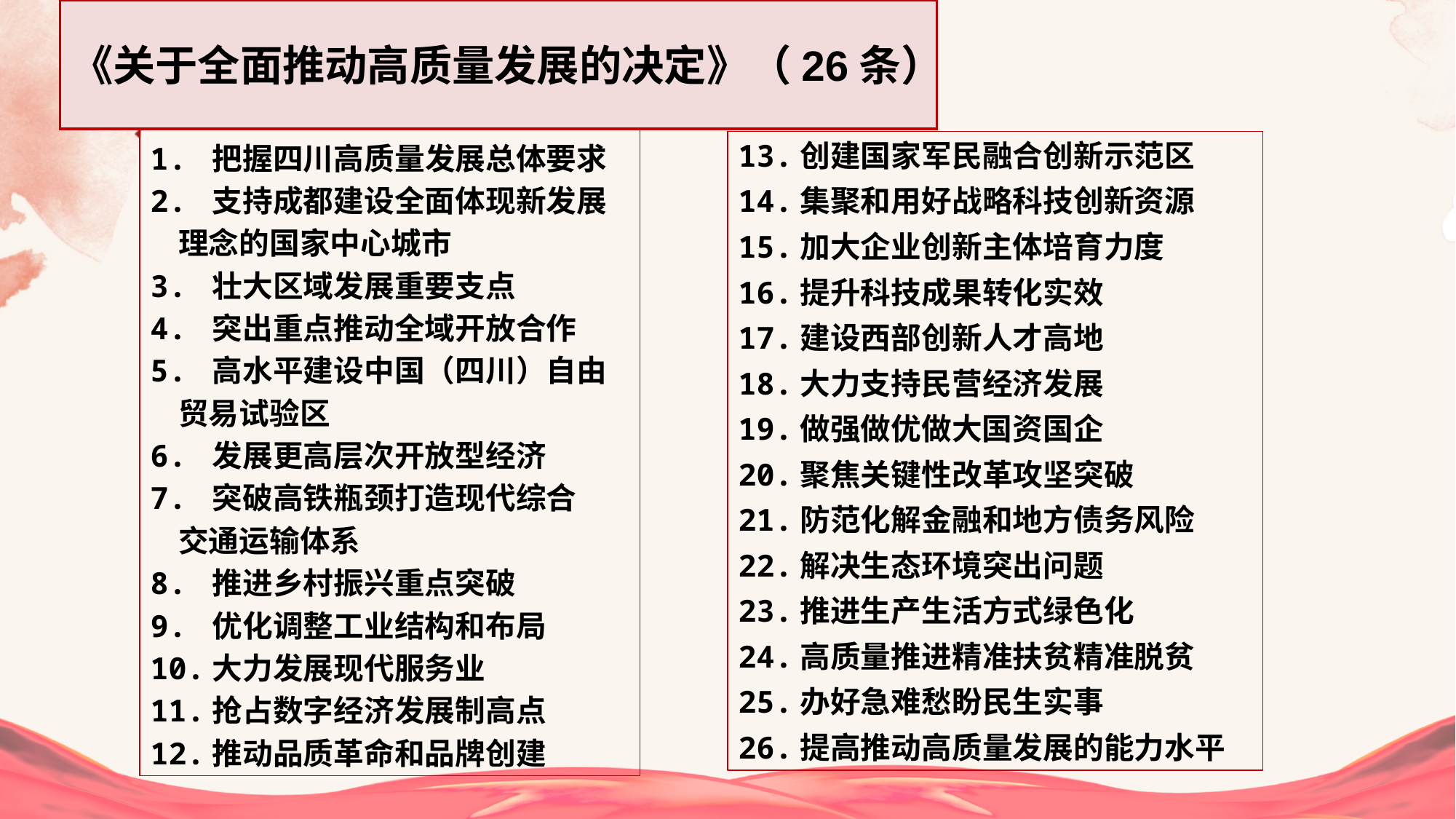

《关于全面推动高质量发展的决定》（26条）
1. 把握四川高质量发展总体要求
2. 支持成都建设全面体现新发展
   理念的国家中心城市
3. 壮大区域发展重要支点
4. 突出重点推动全域开放合作
5. 高水平建设中国（四川）自由
   贸易试验区
6. 发展更高层次开放型经济
7. 突破高铁瓶颈打造现代综合
   交通运输体系
8. 推进乡村振兴重点突破
9. 优化调整工业结构和布局
10.大力发展现代服务业
11.抢占数字经济发展制高点
12.推动品质革命和品牌创建
13.创建国家军民融合创新示范区
14.集聚和用好战略科技创新资源
15.加大企业创新主体培育力度
16.提升科技成果转化实效
17.建设西部创新人才高地
18.大力支持民营经济发展
19.做强做优做大国资国企
20.聚焦关键性改革攻坚突破
21.防范化解金融和地方债务风险
22.解决生态环境突出问题
23.推进生产生活方式绿色化
24.高质量推进精准扶贫精准脱贫
25.办好急难愁盼民生实事
26.提高推动高质量发展的能力水平